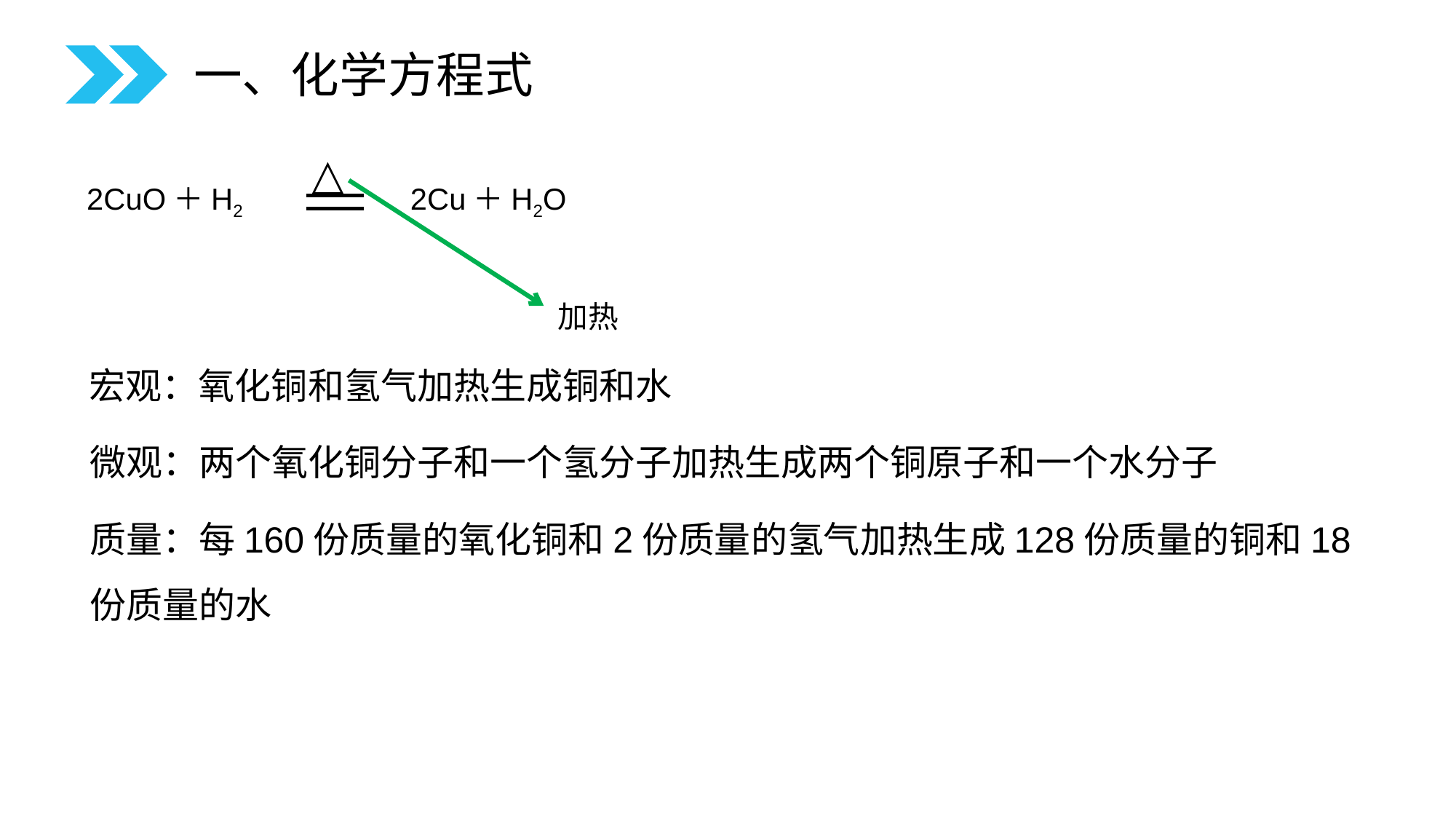

一、化学方程式
△
2CuO＋H2                    2Cu＋H2O
加热
宏观：氧化铜和氢气加热生成铜和水
微观：两个氧化铜分子和一个氢分子加热生成两个铜原子和一个水分子
质量：每160份质量的氧化铜和2份质量的氢气加热生成128份质量的铜和18份质量的水